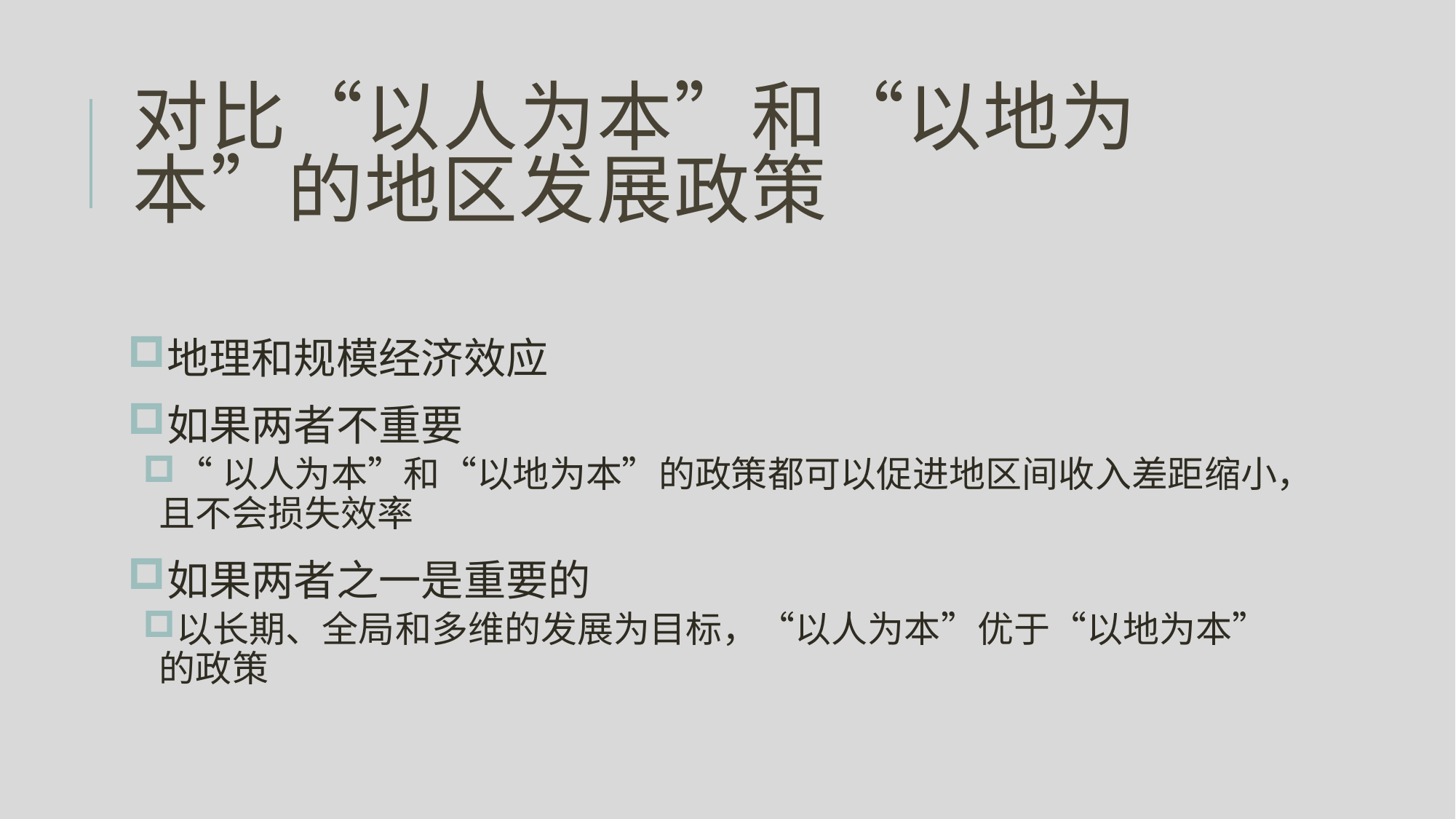

# 对比“以人为本”和“以地为本”的地区发展政策
地理和规模经济效应
如果两者不重要
“以人为本”和“以地为本”的政策都可以促进地区间收入差距缩小，且不会损失效率
如果两者之一是重要的
以长期、全局和多维的发展为目标，“以人为本”优于“以地为本”的政策